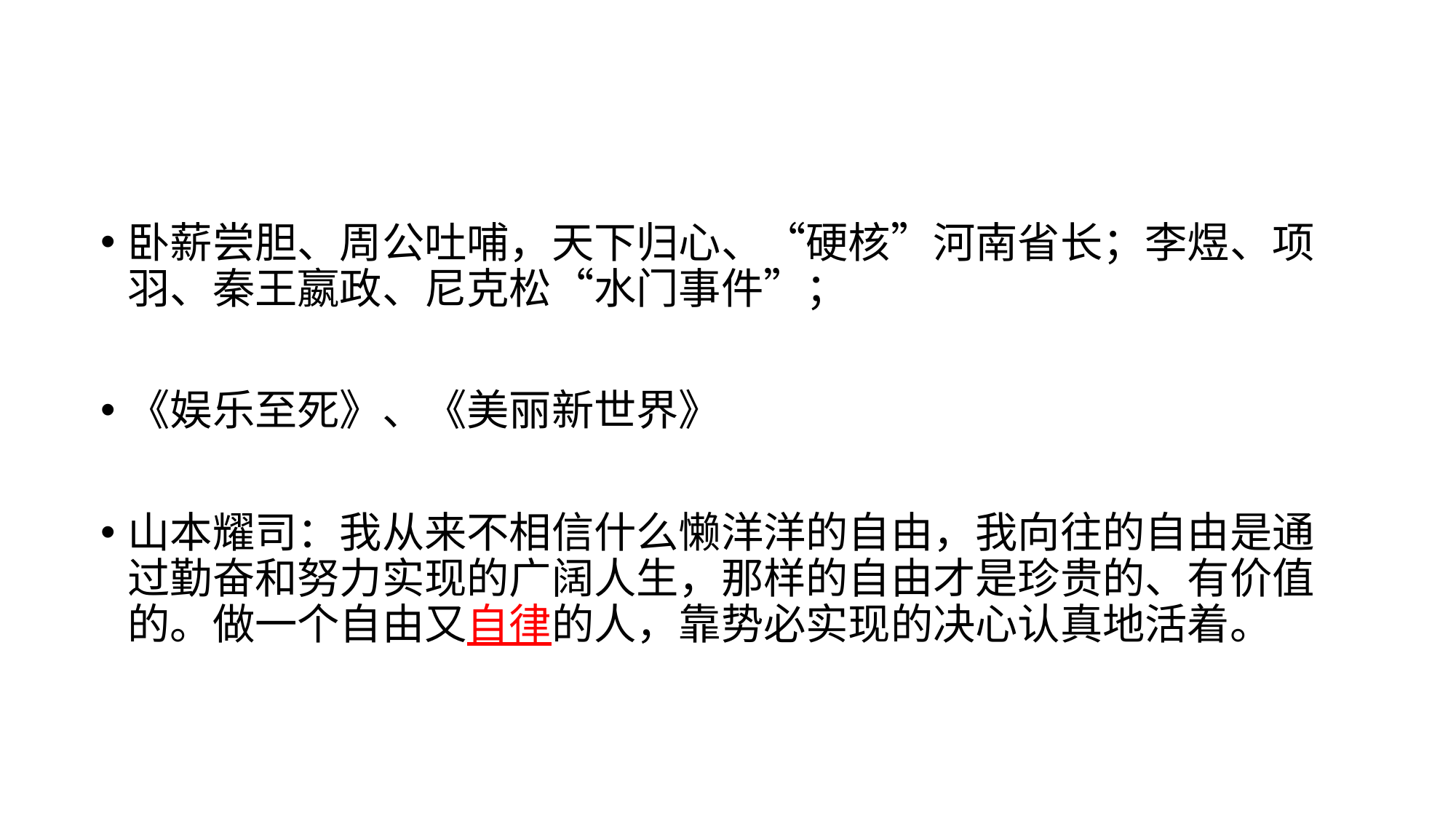

卧薪尝胆、周公吐哺，天下归心、“硬核”河南省长；李煜、项羽、秦王嬴政、尼克松“水门事件”；

《娱乐至死》、《美丽新世界》

山本耀司：我从来不相信什么懒洋洋的自由，我向往的自由是通过勤奋和努力实现的广阔人生，那样的自由才是珍贵的、有价值的。做一个自由又自律的人，靠势必实现的决心认真地活着。